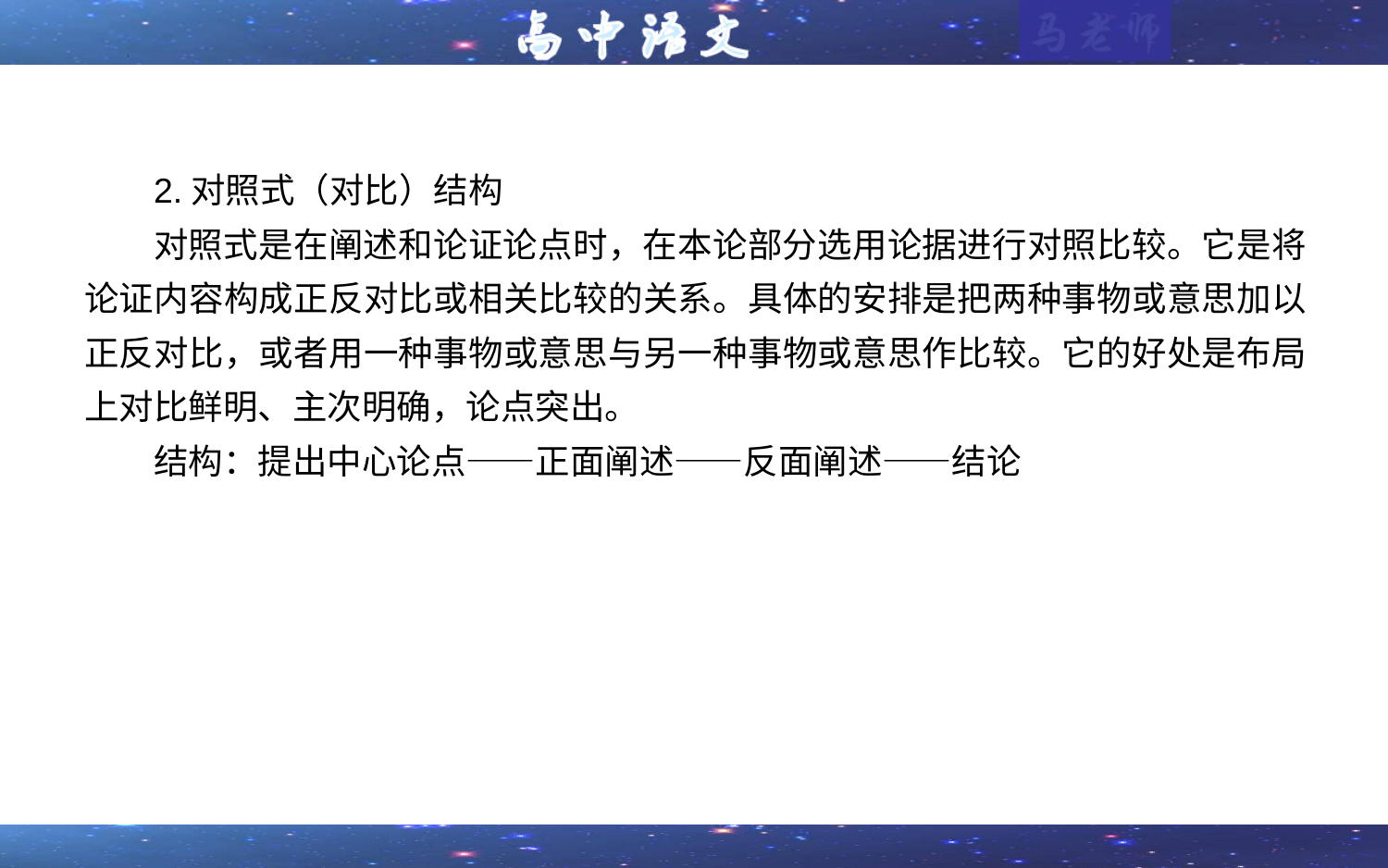

2.对照式（对比）结构
对照式是在阐述和论证论点时，在本论部分选用论据进行对照比较。它是将论证内容构成正反对比或相关比较的关系。具体的安排是把两种事物或意思加以正反对比，或者用一种事物或意思与另一种事物或意思作比较。它的好处是布局上对比鲜明、主次明确，论点突出。
结构：提出中心论点——正面阐述——反面阐述——结论